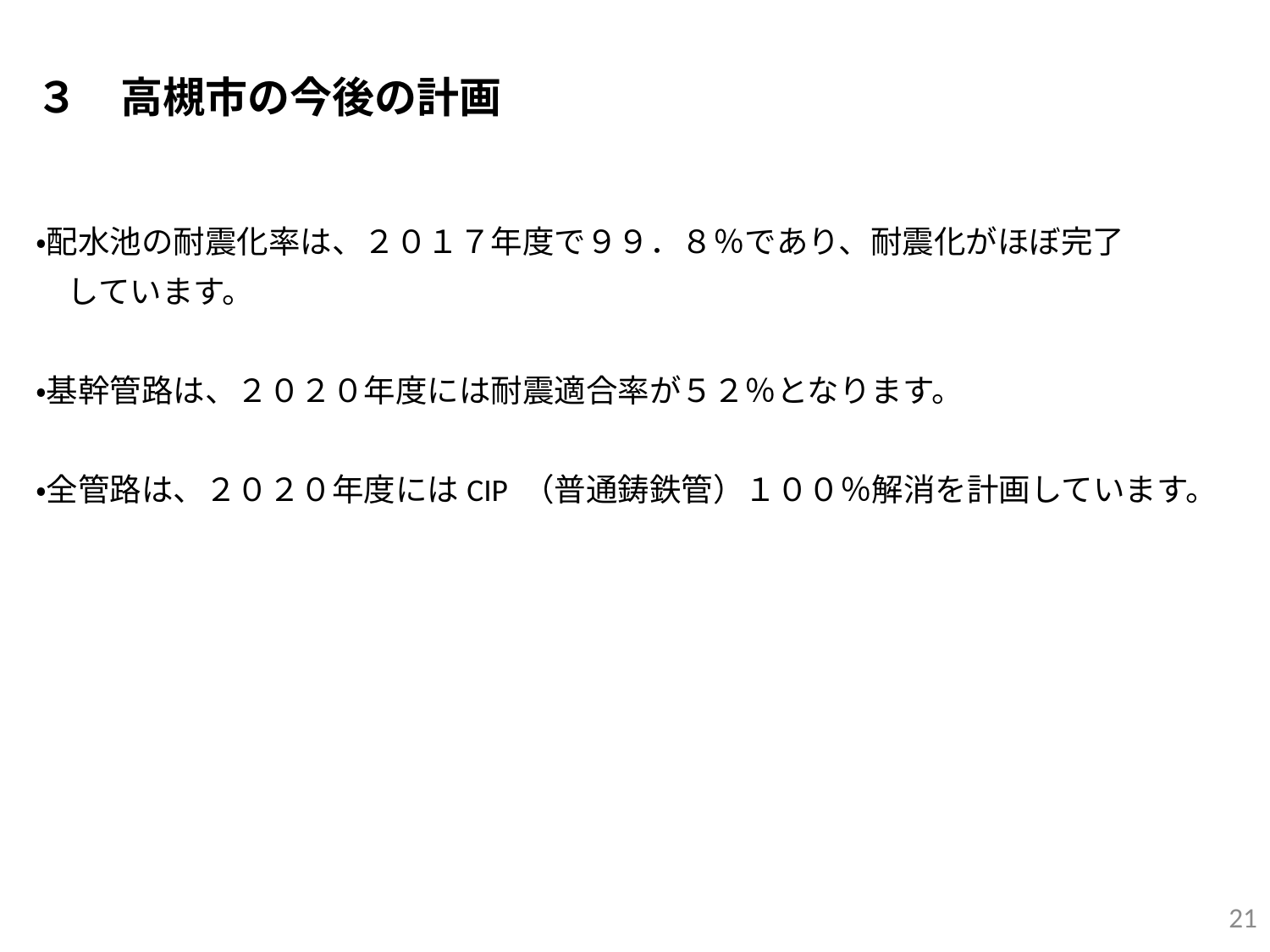

３　高槻市の今後の計画

・配水池の耐震化率は、２０１７年度で９９．８％であり、耐震化がほぼ完了
　しています。

・基幹管路は、２０２０年度には耐震適合率が５２％となります。

・全管路は、２０２０年度にはCIP （普通鋳鉄管）１００％解消を計画しています。

21